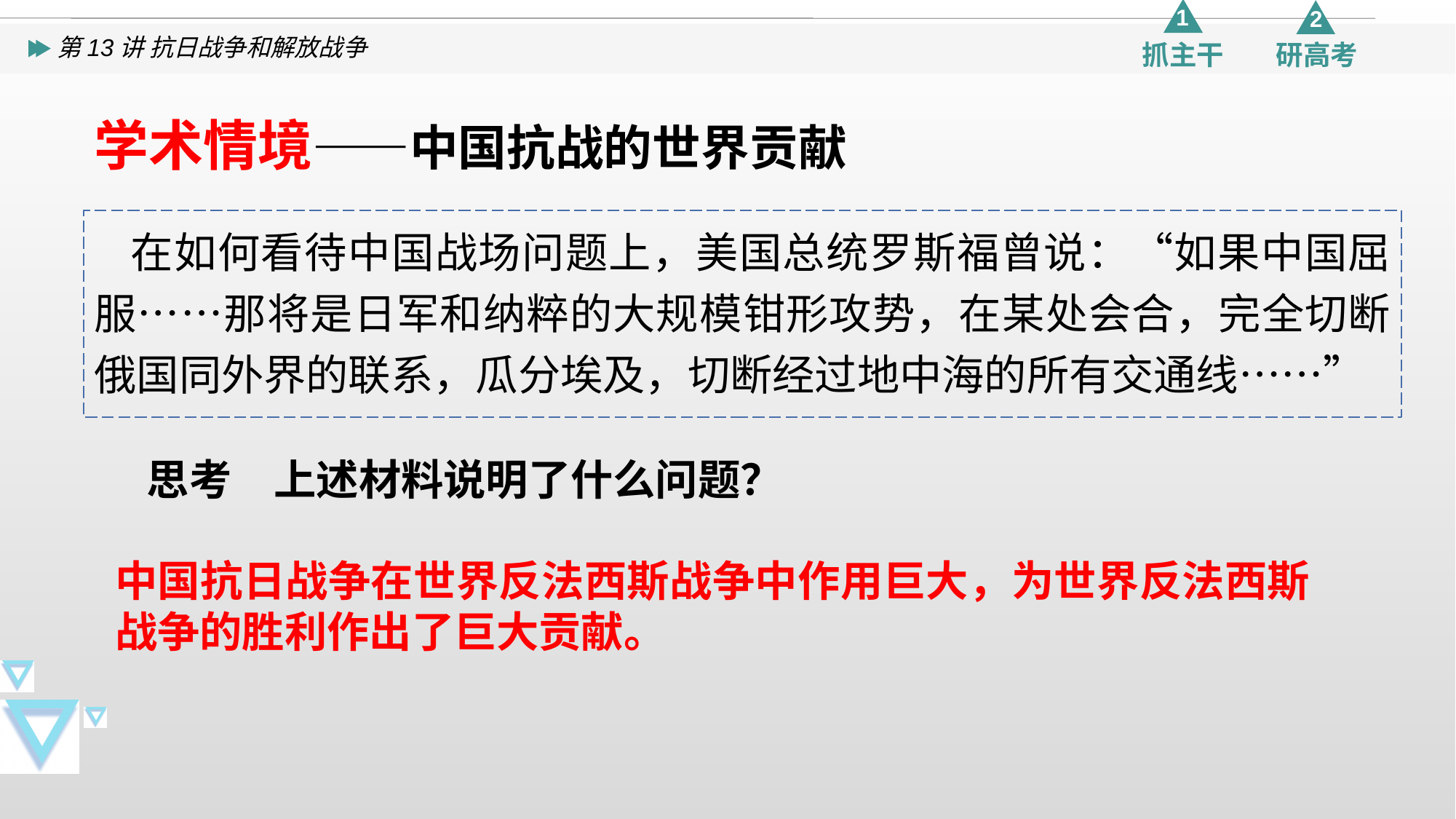

学术情境——中国抗战的世界贡献
在如何看待中国战场问题上，美国总统罗斯福曾说：“如果中国屈服……那将是日军和纳粹的大规模钳形攻势，在某处会合，完全切断俄国同外界的联系，瓜分埃及，切断经过地中海的所有交通线……”
思考　上述材料说明了什么问题？
中国抗日战争在世界反法西斯战争中作用巨大，为世界反法西斯战争的胜利作出了巨大贡献。